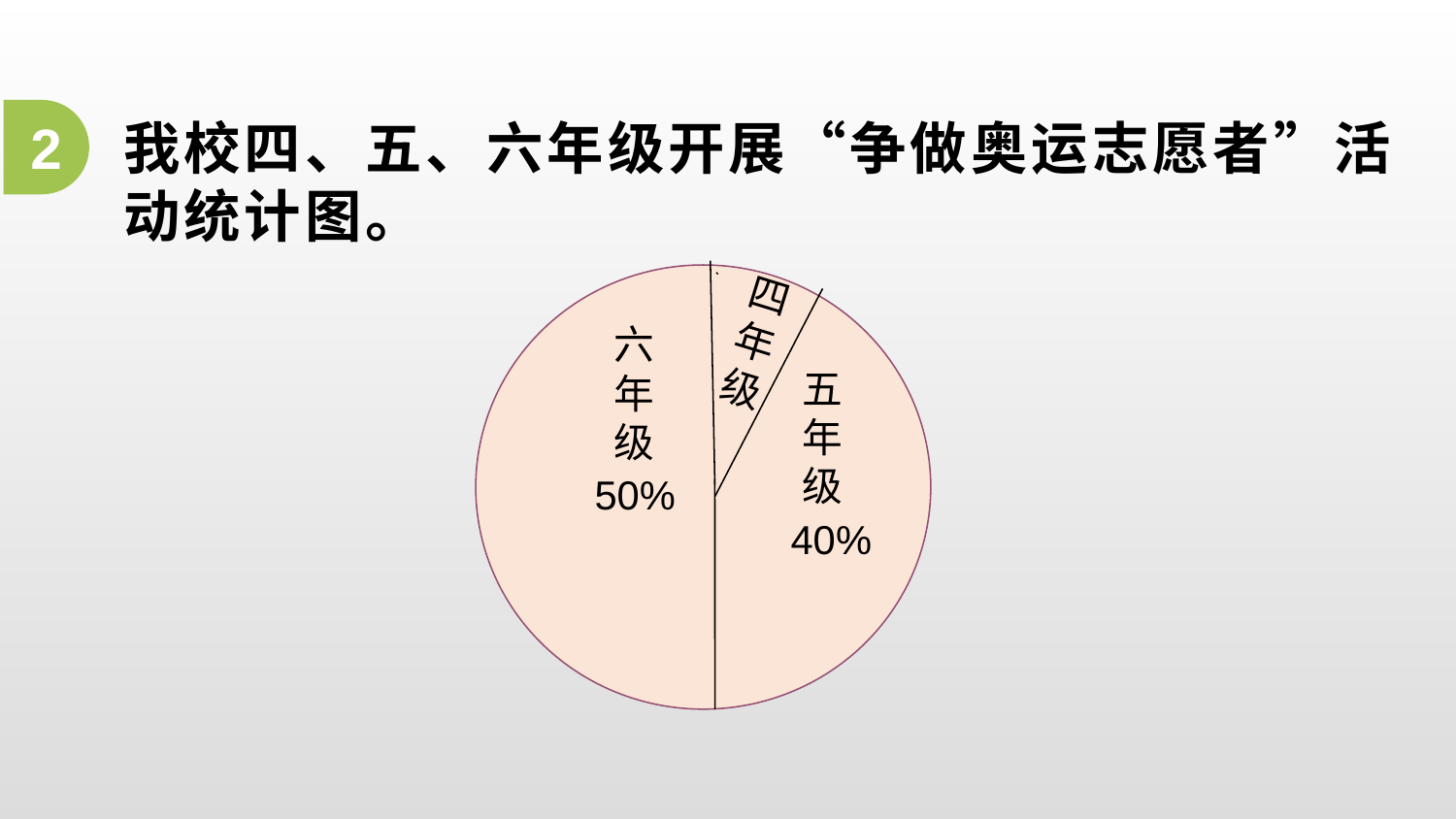

2
我校四、五、六年级开展“争做奥运志愿者”活动统计图。
四年级

六年级
五年级
50%

40%